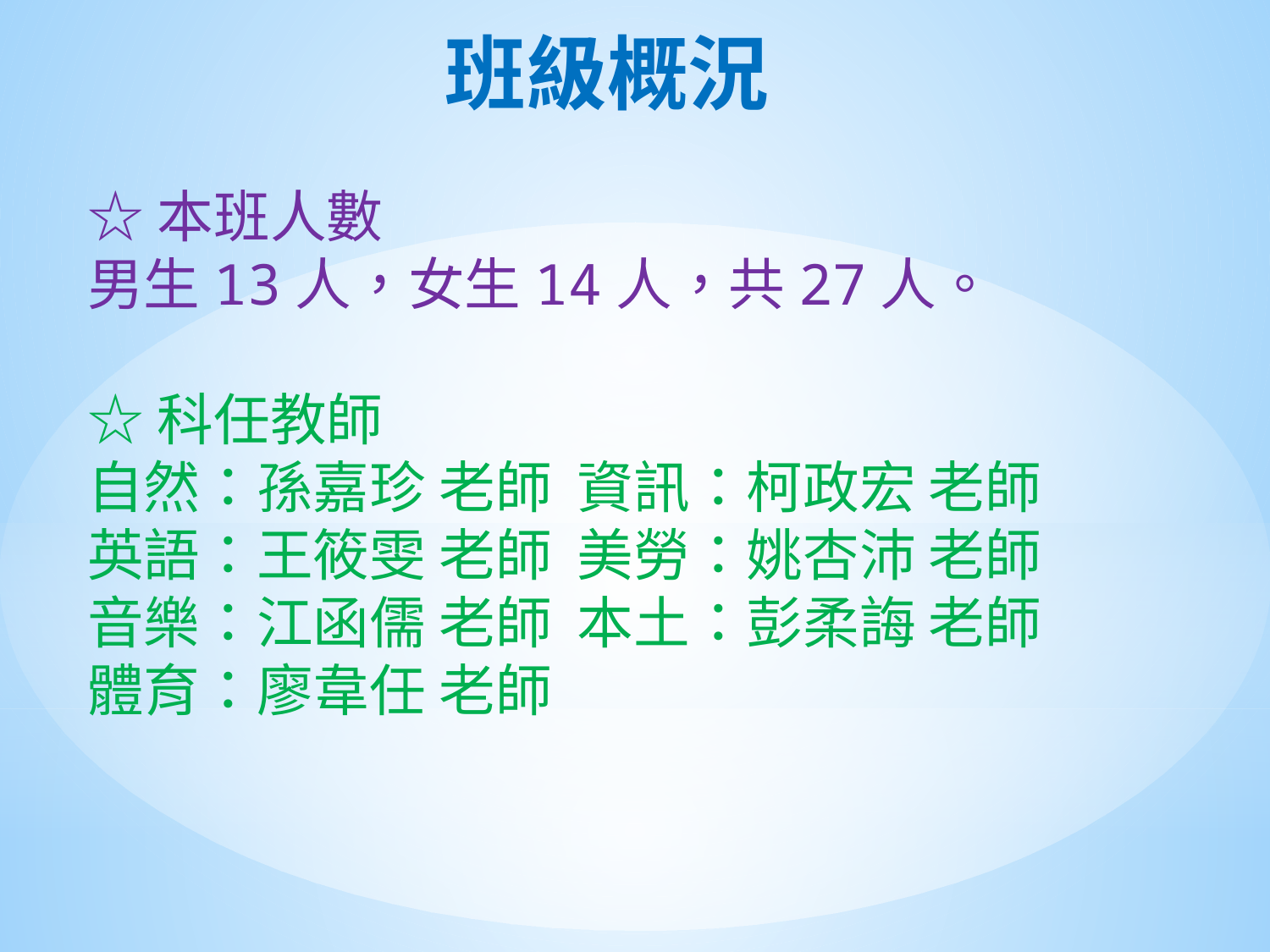

# 班級概況
☆本班人數
男生13人，女生14人，共27人。

☆科任教師
自然：孫嘉珍 老師  資訊：柯政宏 老師
英語：王筱雯 老師  美勞：姚杏沛 老師
音樂：江函儒 老師  本土：彭柔誨 老師
體育：廖韋任 老師